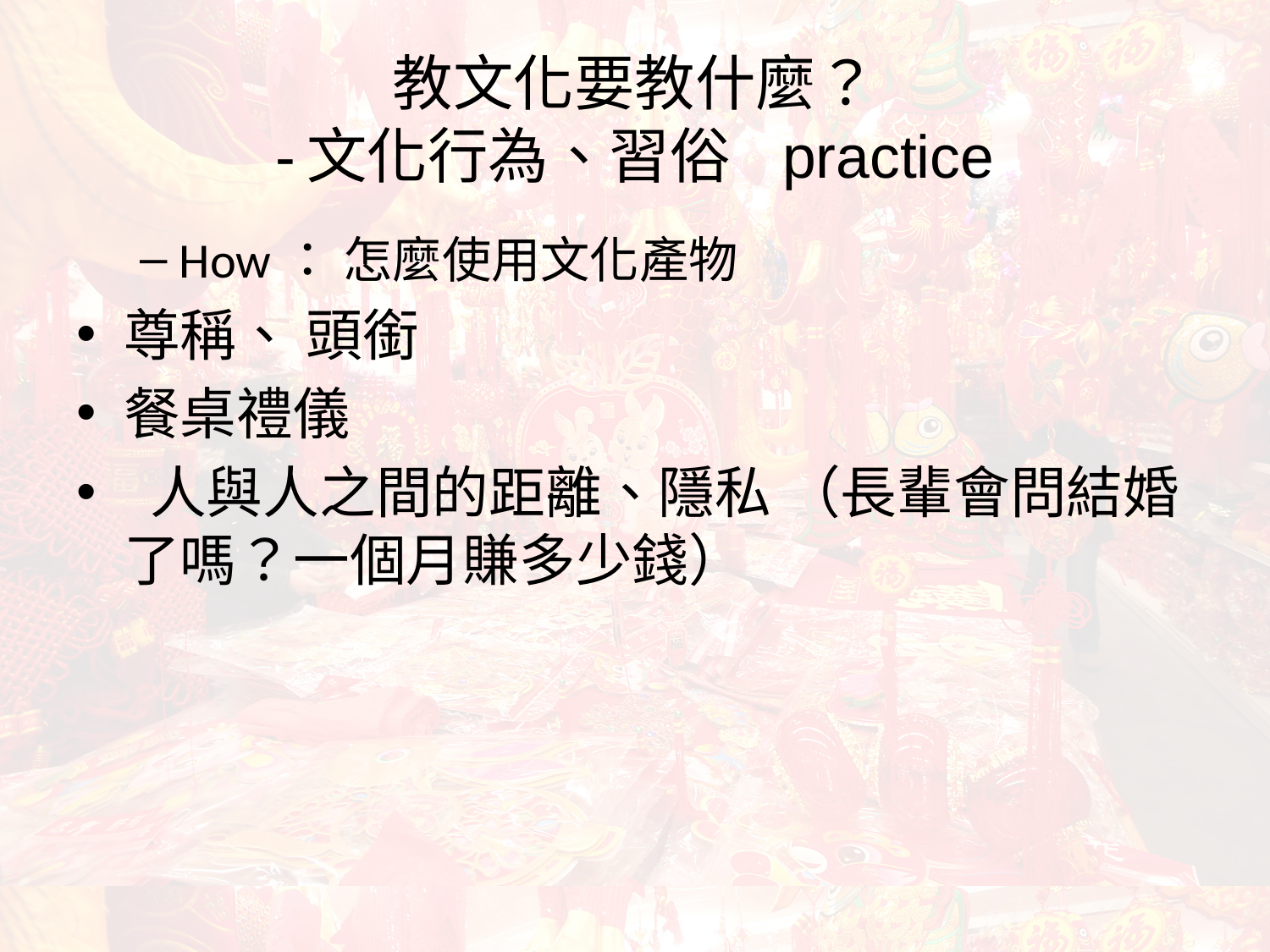

# 教文化要教什麼？ -文化行為、習俗   practice
How： 怎麼使用文化產物
尊稱、 頭銜
餐桌禮儀
 人與人之間的距離、隱私 （長輩會問結婚了嗎？一個月賺多少錢）